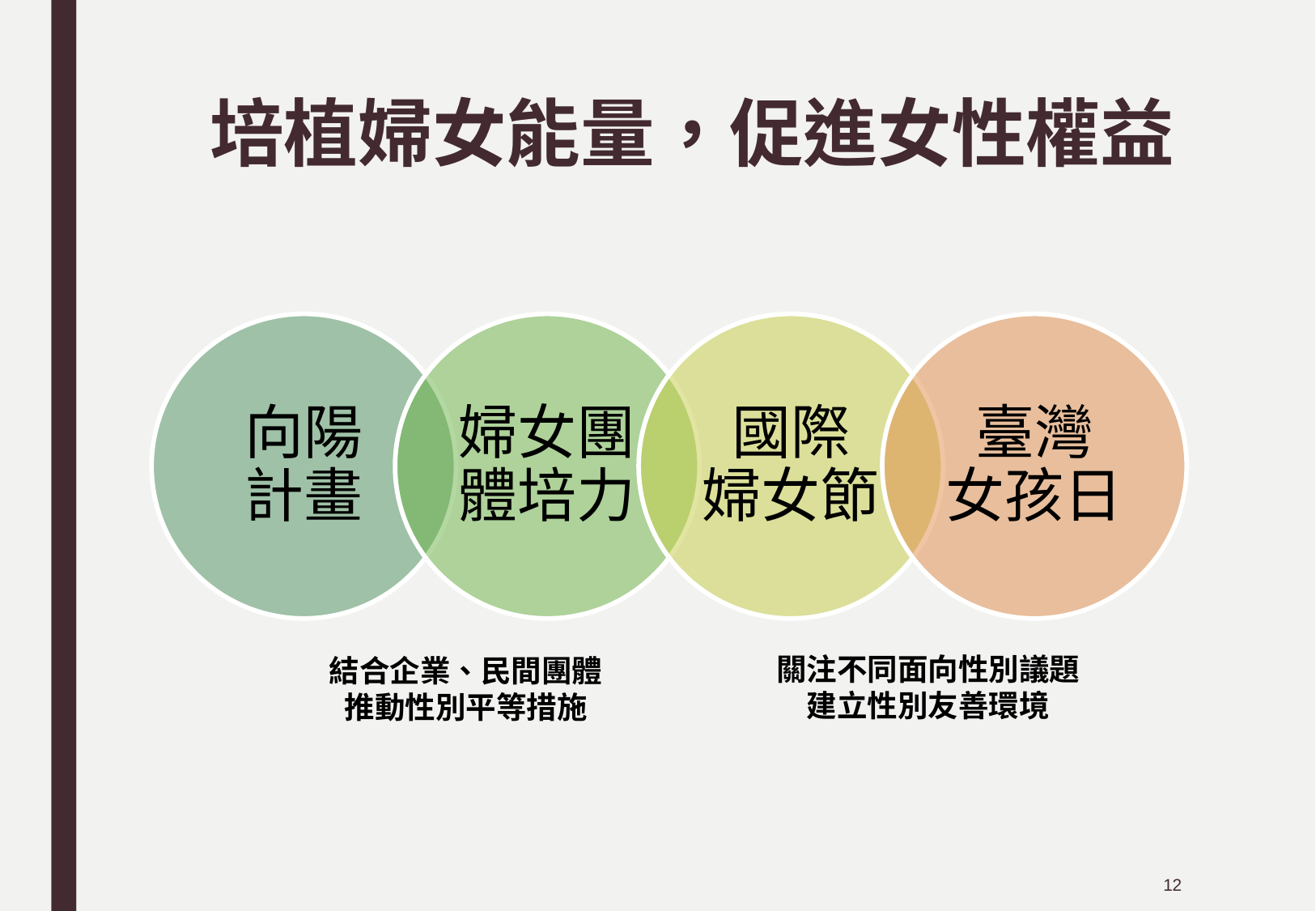

# 培植婦女能量，促進女性權益
向陽
計畫
婦女團體培力
國際
婦女節
臺灣
女孩日
關注不同面向性別議題
建立性別友善環境
結合企業、民間團體
推動性別平等措施
12